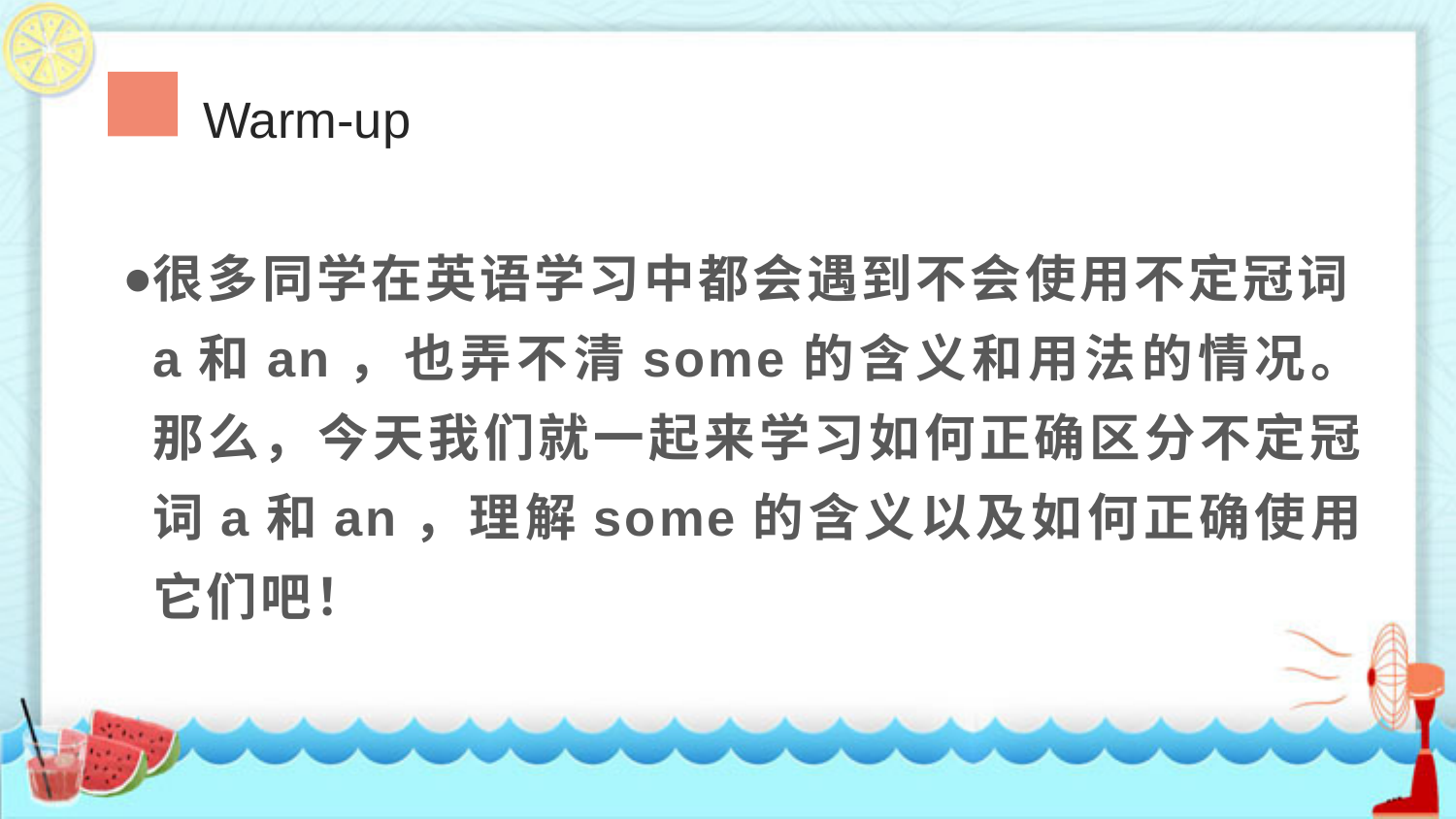

Warm-up
很多同学在英语学习中都会遇到不会使用不定冠词a和an，也弄不清some的含义和用法的情况。那么，今天我们就一起来学习如何正确区分不定冠词a和an，理解some的含义以及如何正确使用它们吧！